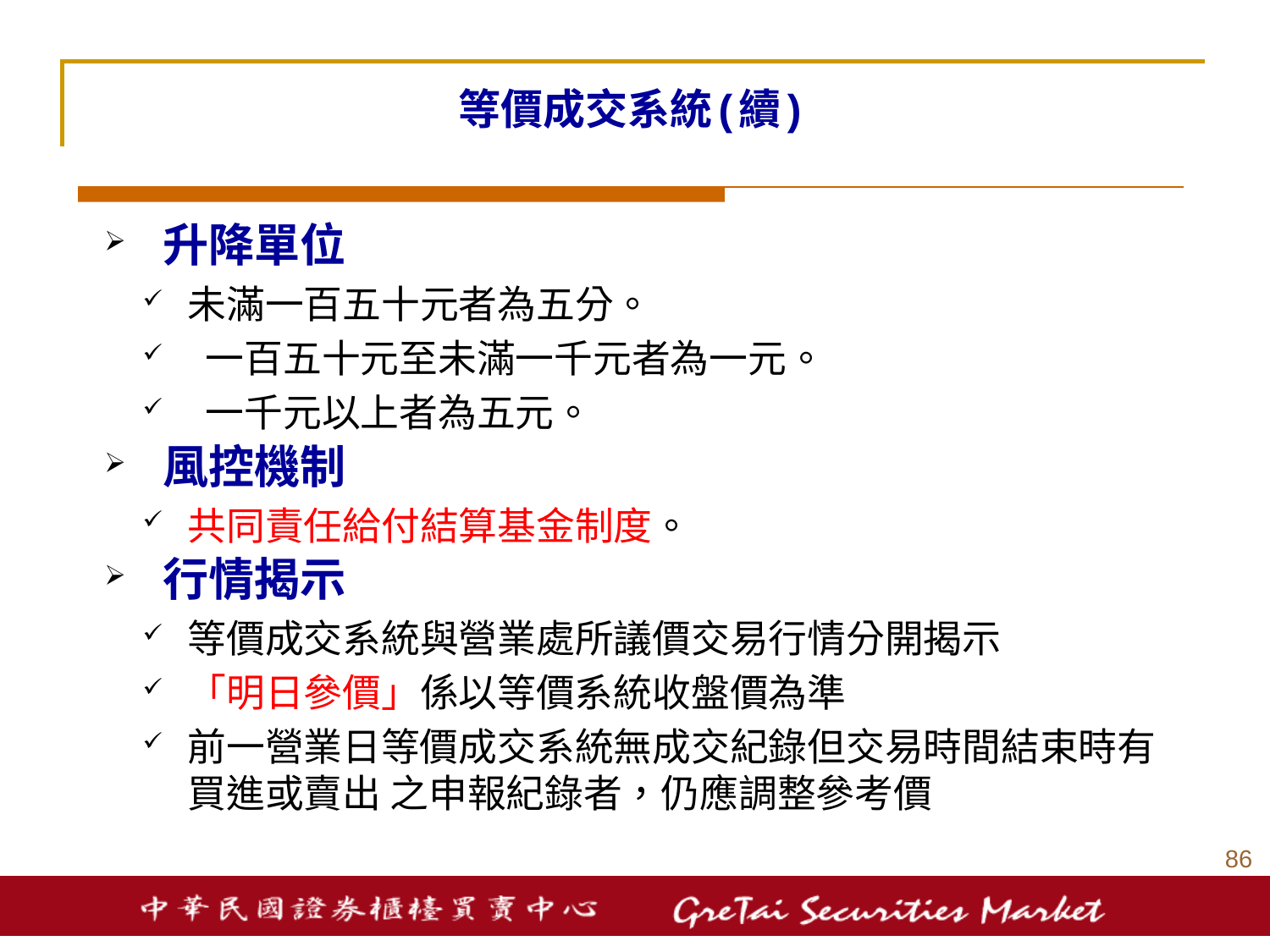

# 等價成交系統(續)

升降單位
未滿一百五十元者為五分。
 一百五十元至未滿一千元者為一元。
 一千元以上者為五元。
風控機制
共同責任給付結算基金制度。
行情揭示
等價成交系統與營業處所議價交易行情分開揭示
「明日參價」係以等價系統收盤價為準
前一營業日等價成交系統無成交紀錄但交易時間結束時有買進或賣出 之申報紀錄者，仍應調整參考價

86